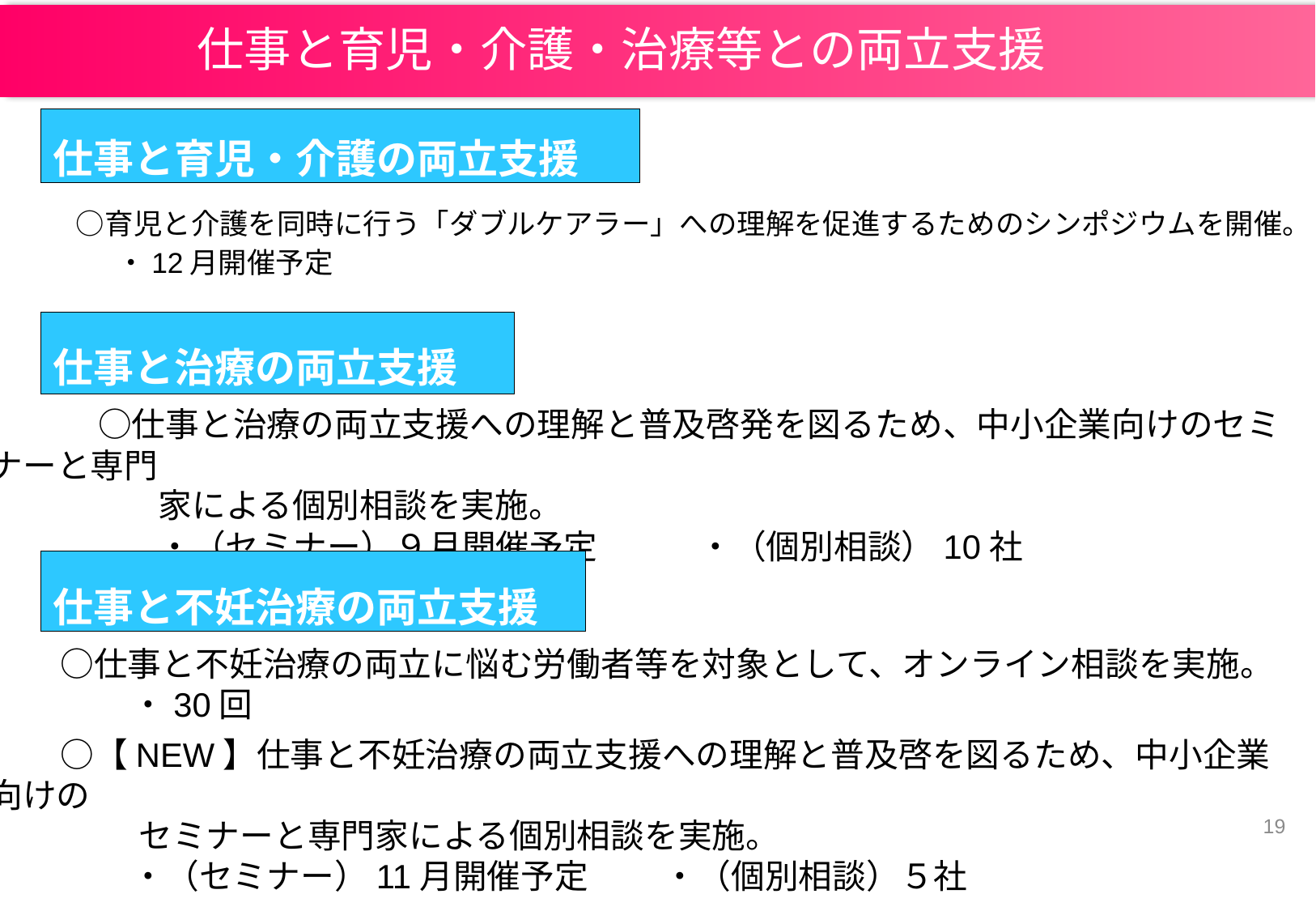

# 仕事と育児・介護・治療等との両立支援
仕事と育児・介護の両立支援
　○育児と介護を同時に行う「ダブルケアラー」への理解を促進するためのシンポジウムを開催。
　　 ・12月開催予定
仕事と治療の両立支援
　　 　○仕事と治療の両立支援への理解と普及啓発を図るため、中小企業向けのセミナーと専門
　　　　　家による個別相談を実施。
　　　　　・（セミナー）９月開催予定　　　・（個別相談）10社
仕事と不妊治療の両立支援

　     ○仕事と不妊治療の両立に悩む労働者等を対象として、オンライン相談を実施。
　　　 　・30回
　     ○【NEW】仕事と不妊治療の両立支援への理解と普及啓を図るため、中小企業向けの
                    セミナーと専門家による個別相談を実施。
　　　 　・（セミナー）11月開催予定　　 ・（個別相談）５社

19